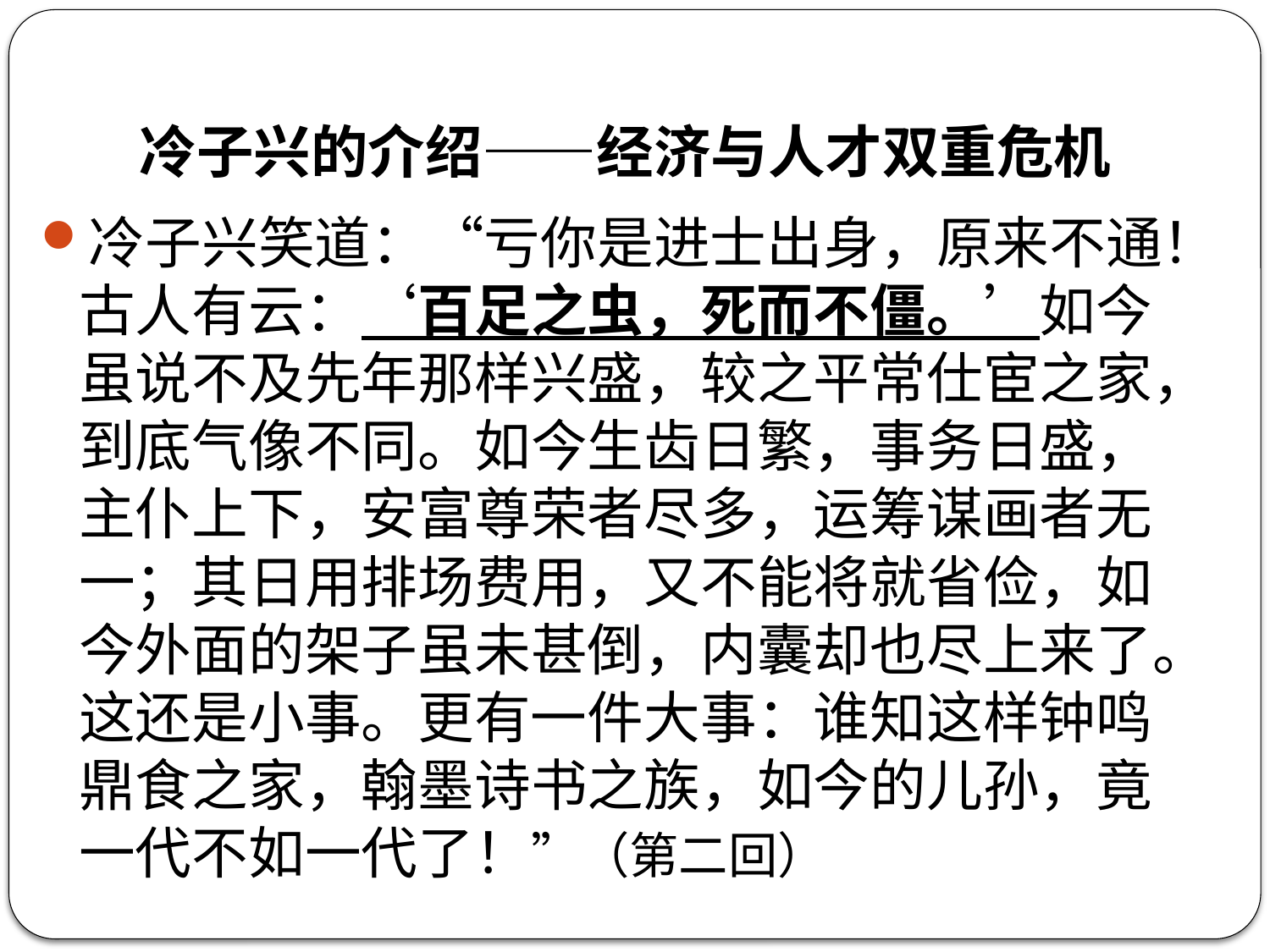

# 冷子兴的介绍——经济与人才双重危机
冷子兴笑道：“亏你是进士出身，原来不通！古人有云：‘百足之虫，死而不僵。’如今虽说不及先年那样兴盛，较之平常仕宦之家，到底气像不同。如今生齿日繁，事务日盛，主仆上下，安富尊荣者尽多，运筹谋画者无一；其日用排场费用，又不能将就省俭，如今外面的架子虽未甚倒，内囊却也尽上来了。这还是小事。更有一件大事：谁知这样钟鸣鼎食之家，翰墨诗书之族，如今的儿孙，竟一代不如一代了！”（第二回）